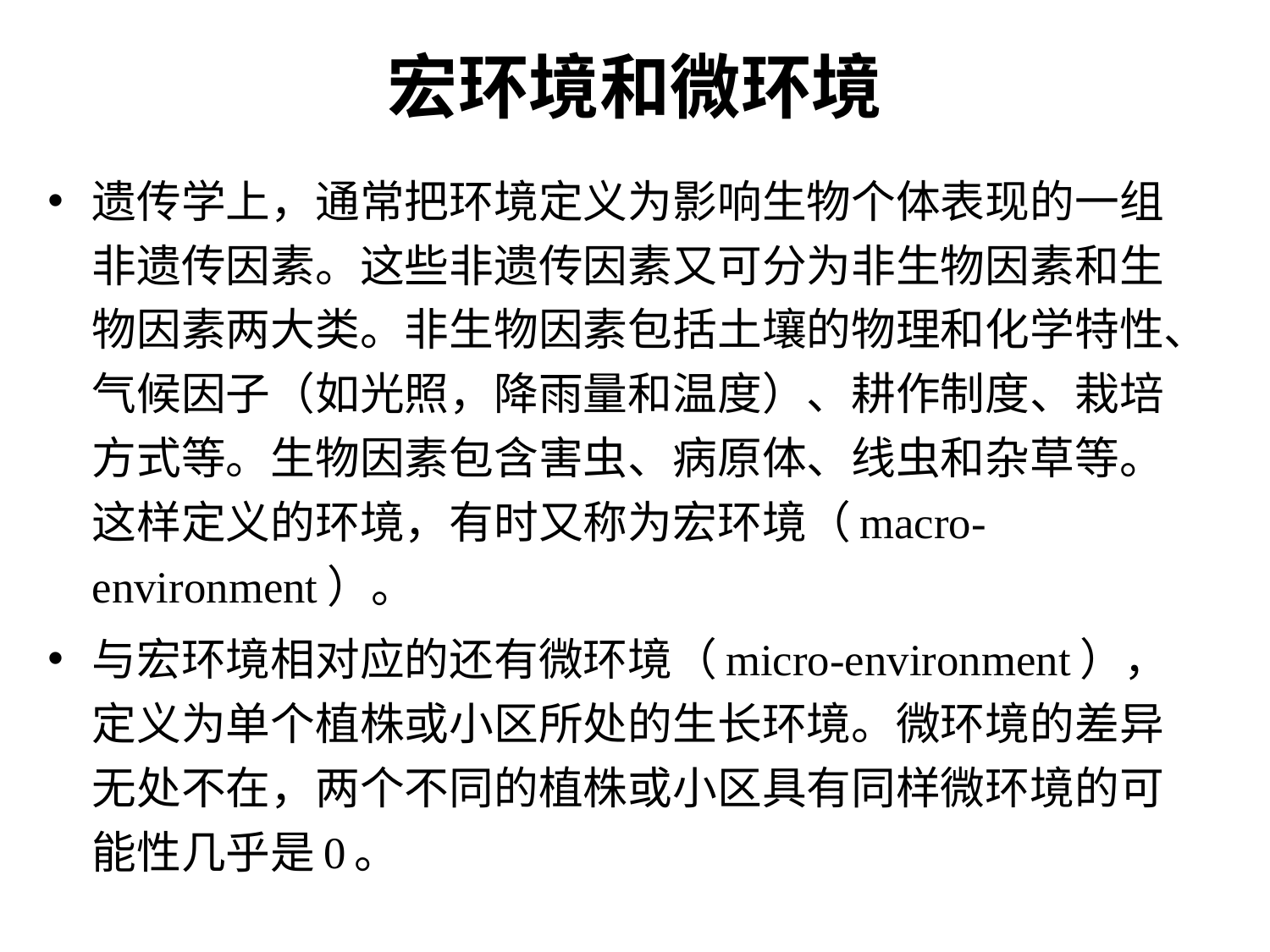

# 宏环境和微环境
遗传学上，通常把环境定义为影响生物个体表现的一组非遗传因素。这些非遗传因素又可分为非生物因素和生物因素两大类。非生物因素包括土壤的物理和化学特性、气候因子（如光照，降雨量和温度）、耕作制度、栽培方式等。生物因素包含害虫、病原体、线虫和杂草等。这样定义的环境，有时又称为宏环境（macro-environment）。
与宏环境相对应的还有微环境（micro-environment），定义为单个植株或小区所处的生长环境。微环境的差异无处不在，两个不同的植株或小区具有同样微环境的可能性几乎是0。